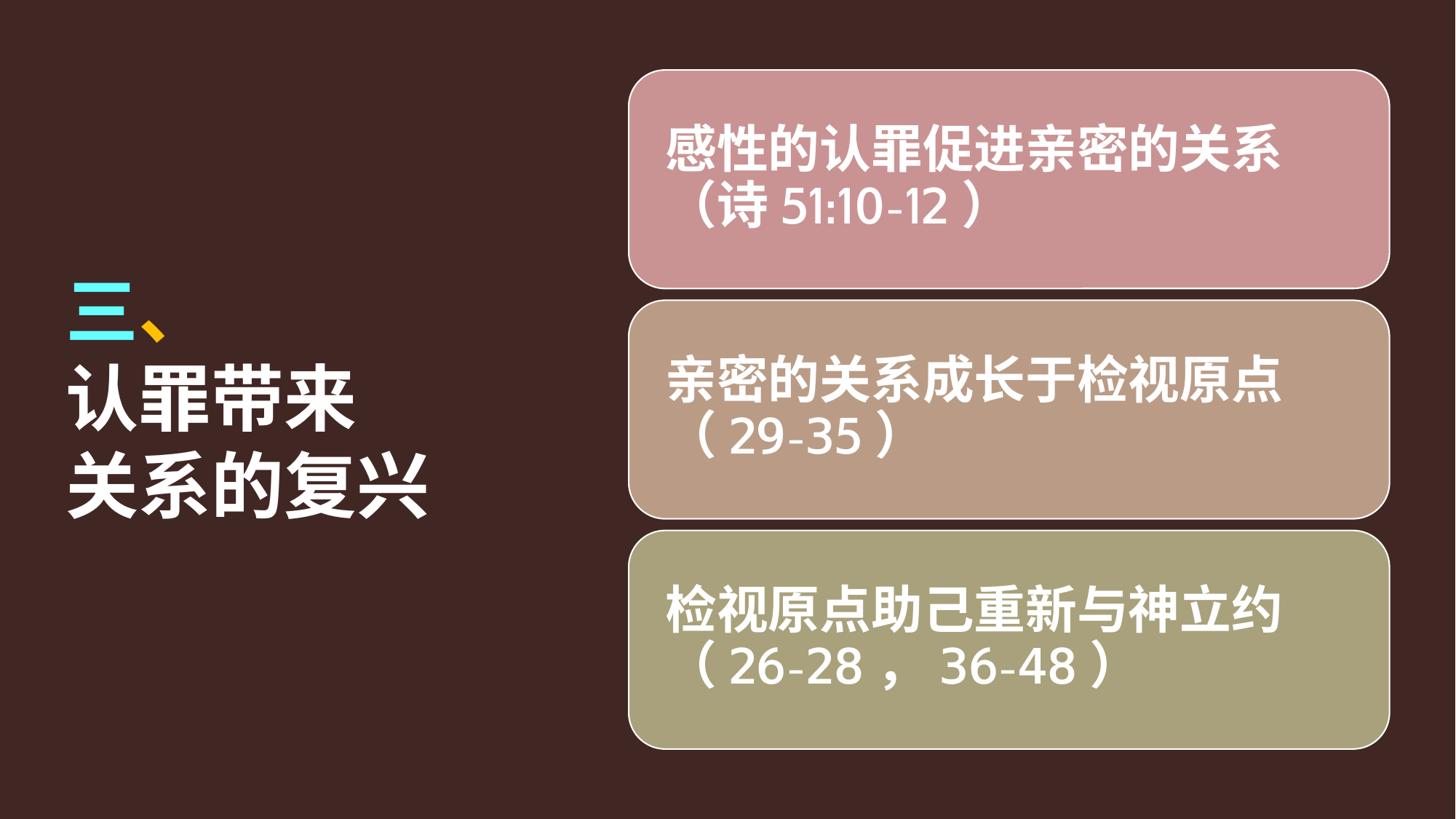

# 三、 认罪带来 关系的复兴
感性的认罪促进亲密的关系（诗51:10-12）
亲密的关系成长于检视原点（29-35）
检视原点助己重新与神立约（26-28，36-48）